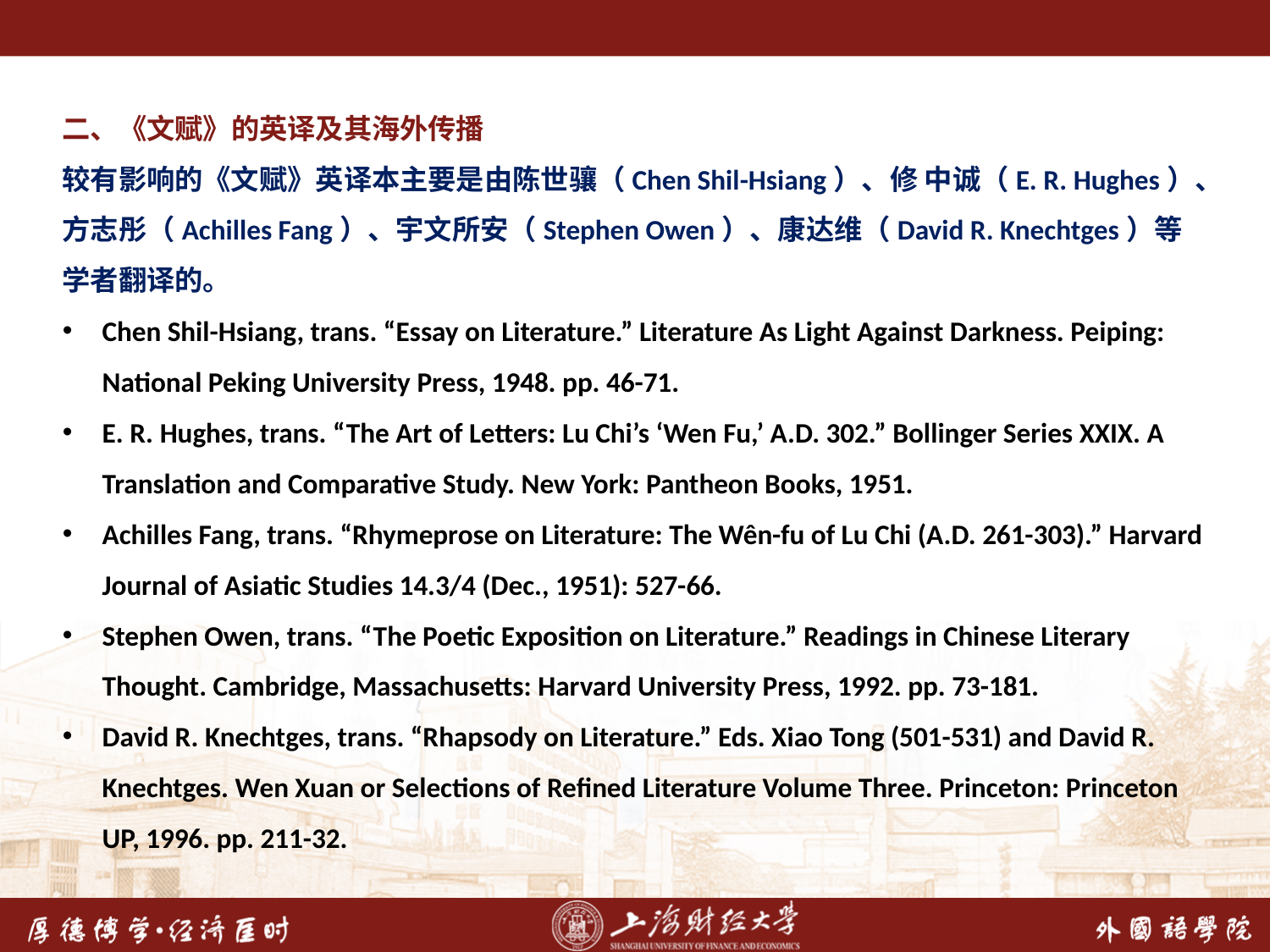

二、《文赋》的英译及其海外传播
较有影响的《文赋》英译本主要是由陈世骧（Chen Shil-Hsiang）、修 中诚（E. R. Hughes）、方志彤（Achilles Fang）、宇文所安（Stephen Owen）、康达维（David R. Knechtges）等学者翻译的。
Chen Shil-Hsiang, trans. “Essay on Literature.” Literature As Light Against Darkness. Peiping: National Peking University Press, 1948. pp. 46-71.
E. R. Hughes, trans. “The Art of Letters: Lu Chi’s ‘Wen Fu,’ A.D. 302.” Bollinger Series XXIX. A Translation and Comparative Study. New York: Pantheon Books, 1951.
Achilles Fang, trans. “Rhymeprose on Literature: The Wên-fu of Lu Chi (A.D. 261-303).” Harvard Journal of Asiatic Studies 14.3/4 (Dec., 1951): 527-66.
Stephen Owen, trans. “The Poetic Exposition on Literature.” Readings in Chinese Literary Thought. Cambridge, Massachusetts: Harvard University Press, 1992. pp. 73-181.
David R. Knechtges, trans. “Rhapsody on Literature.” Eds. Xiao Tong (501-531) and David R. Knechtges. Wen Xuan or Selections of Refined Literature Volume Three. Princeton: Princeton UP, 1996. pp. 211-32.